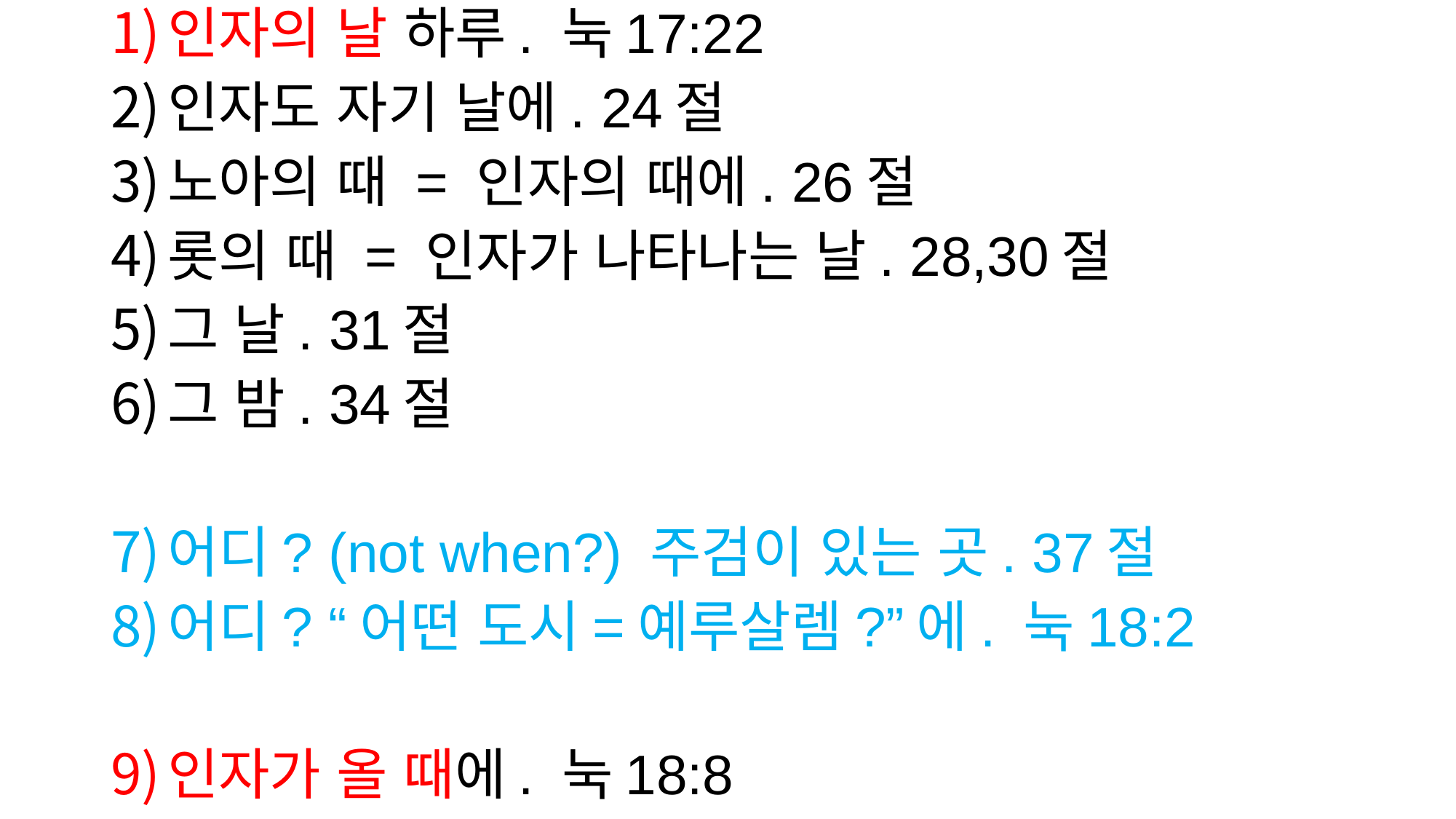

인자의 날 하루. 눅17:22
인자도 자기 날에. 24절
노아의 때 = 인자의 때에. 26절
롯의 때 = 인자가 나타나는 날. 28,30절
그 날. 31절
그 밤. 34절

어디? (not when?) 주검이 있는 곳. 37절
어디? “어떤 도시=예루살렘?”에. 눅18:2

인자가 올 때에. 눅18:8